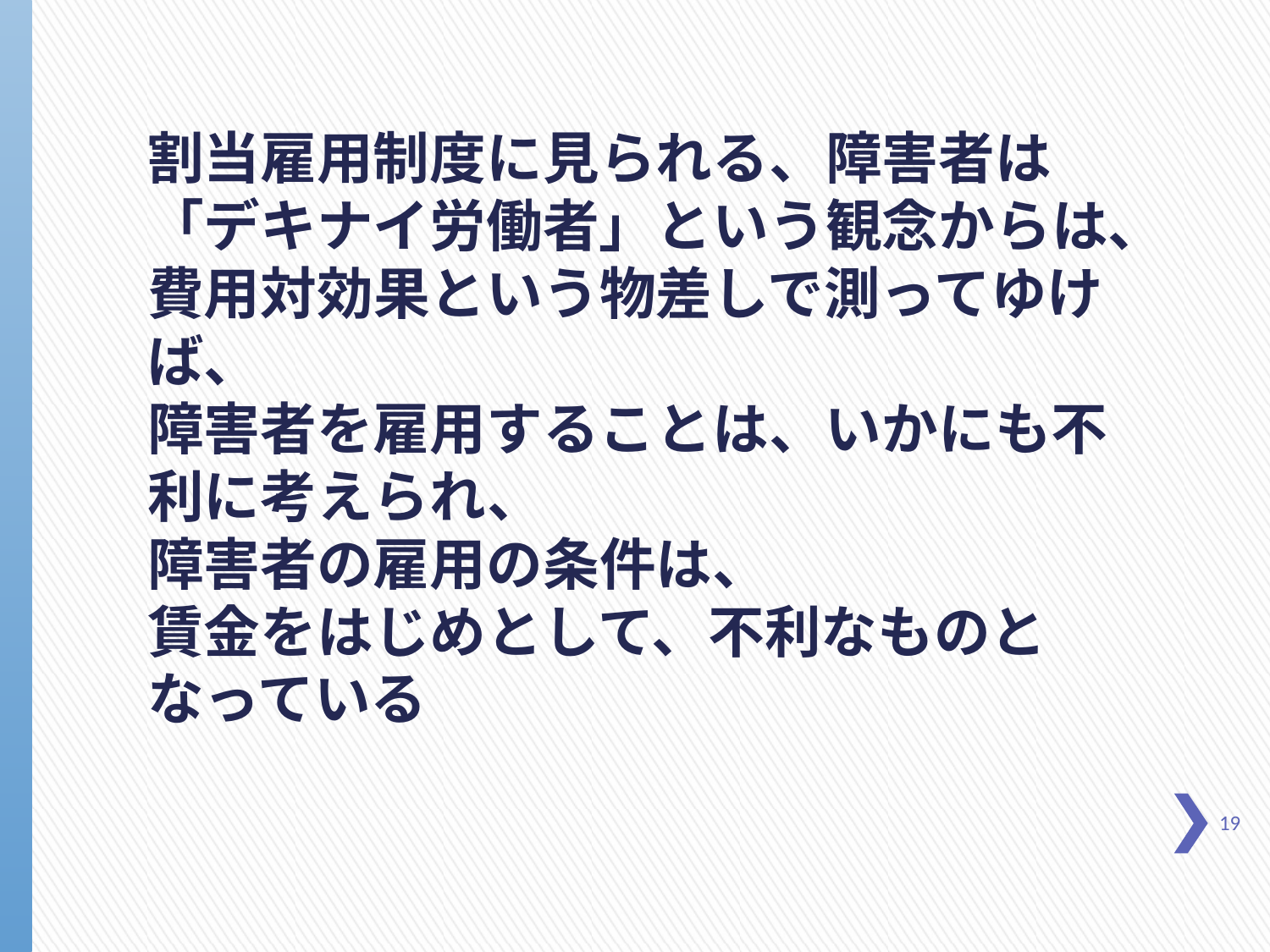

割当雇用制度に見られる、障害者は「デキナイ労働者」という観念からは、費用対効果という物差しで測ってゆけば、
障害者を雇用することは、いかにも不利に考えられ、
障害者の雇用の条件は、
賃金をはじめとして、不利なものとなっている
19